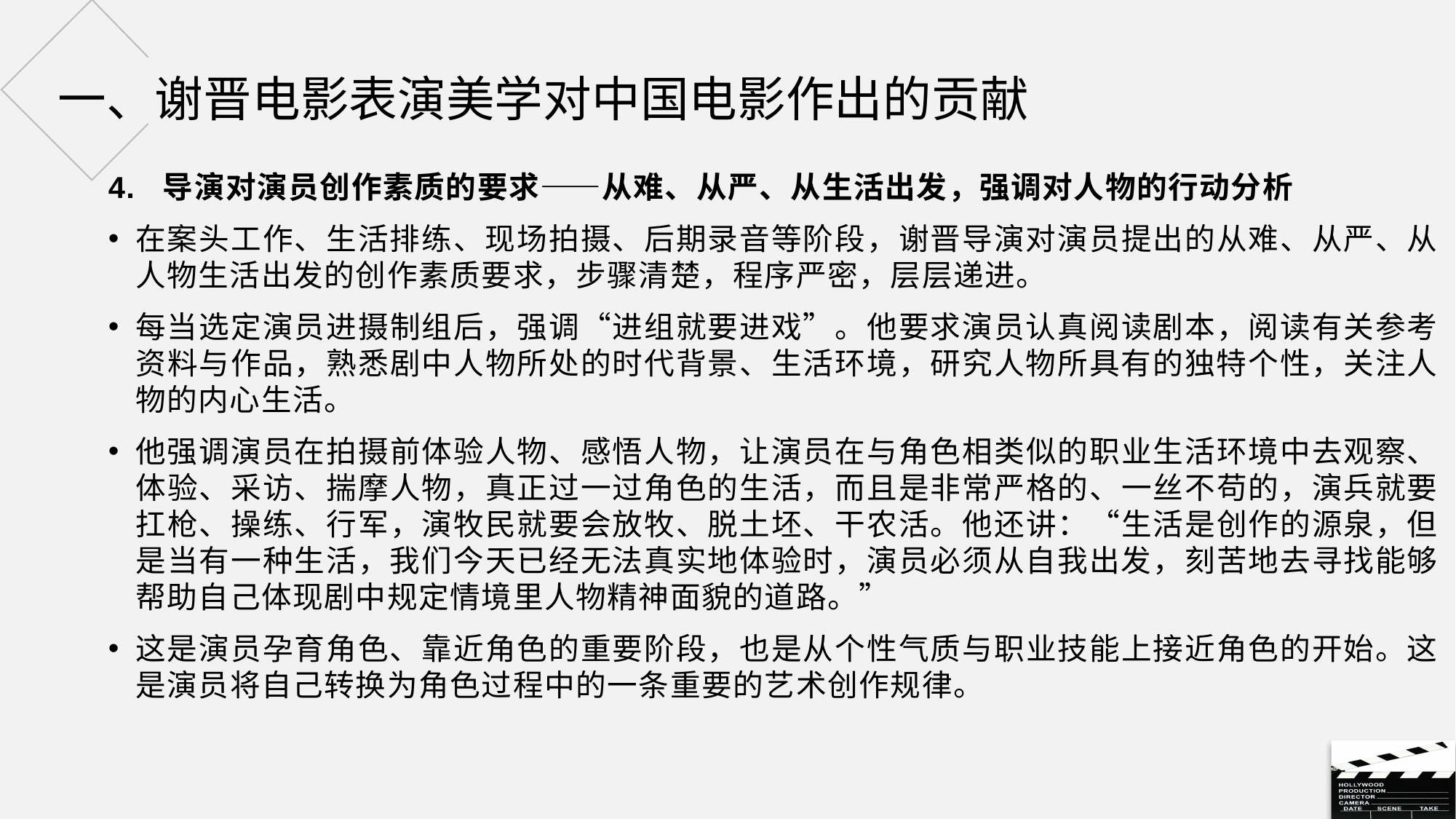

# 一、谢晋电影表演美学对中国电影作出的贡献
导演对演员创作素质的要求——从难、从严、从生活出发，强调对人物的行动分析
在案头工作、生活排练、现场拍摄、后期录音等阶段，谢晋导演对演员提出的从难、从严、从人物生活出发的创作素质要求，步骤清楚，程序严密，层层递进。
每当选定演员进摄制组后，强调“进组就要进戏”。他要求演员认真阅读剧本，阅读有关参考资料与作品，熟悉剧中人物所处的时代背景、生活环境，研究人物所具有的独特个性，关注人物的内心生活。
他强调演员在拍摄前体验人物、感悟人物，让演员在与角色相类似的职业生活环境中去观察、体验、采访、揣摩人物，真正过一过角色的生活，而且是非常严格的、一丝不苟的，演兵就要扛枪、操练、行军，演牧民就要会放牧、脱土坯、干农活。他还讲：“生活是创作的源泉，但是当有一种生活，我们今天已经无法真实地体验时，演员必须从自我出发，刻苦地去寻找能够帮助自己体现剧中规定情境里人物精神面貌的道路。”
这是演员孕育角色、靠近角色的重要阶段，也是从个性气质与职业技能上接近角色的开始。这是演员将自己转换为角色过程中的一条重要的艺术创作规律。